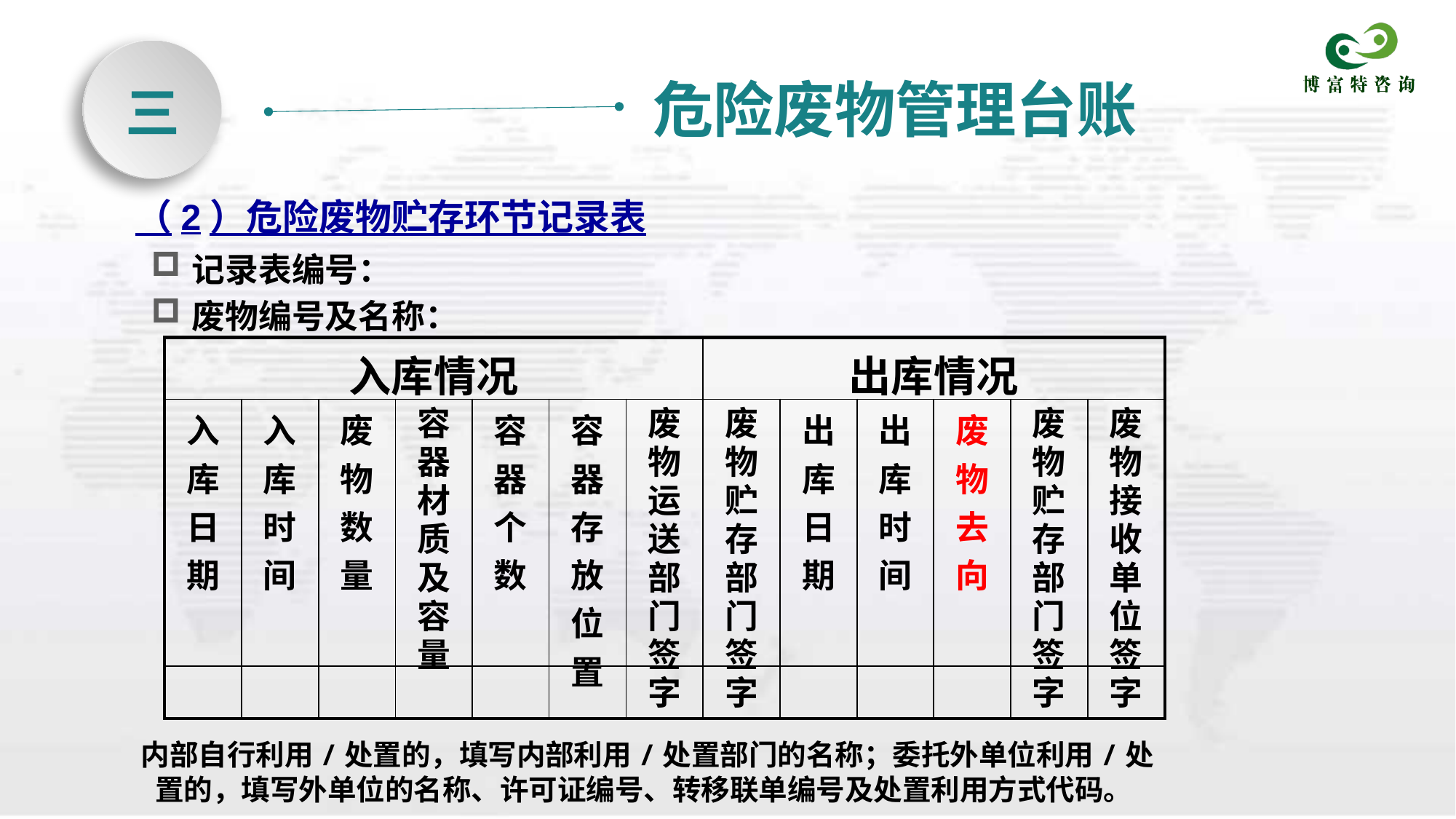

危险废物管理台账
三
（2）危险废物贮存环节记录表
记录表编号：
废物编号及名称：
| 入库情况 |  |  |  |  |  |  | 出库情况 |  |  |  |  |  |
| --- | --- | --- | --- | --- | --- | --- | --- | --- | --- | --- | --- | --- |
| 入库日期 | 入库时间 | 废物数量 | 容器材质及容量 | 容器个数 | 容器存放位置 | 废物运送部门签字 | 废物贮存部门签字 | 出库日期 | 出库时间 | 废物去向 | 废物贮存部门签字 | 废物接收 单位签字 |
|  |  |  |  |  |  |  |  |  |  |  |  |  |
   内部自行利用/处置的，填写内部利用/处置部门的名称；委托外单位利用/处置的，填写外单位的名称、许可证编号、转移联单编号及处置利用方式代码。